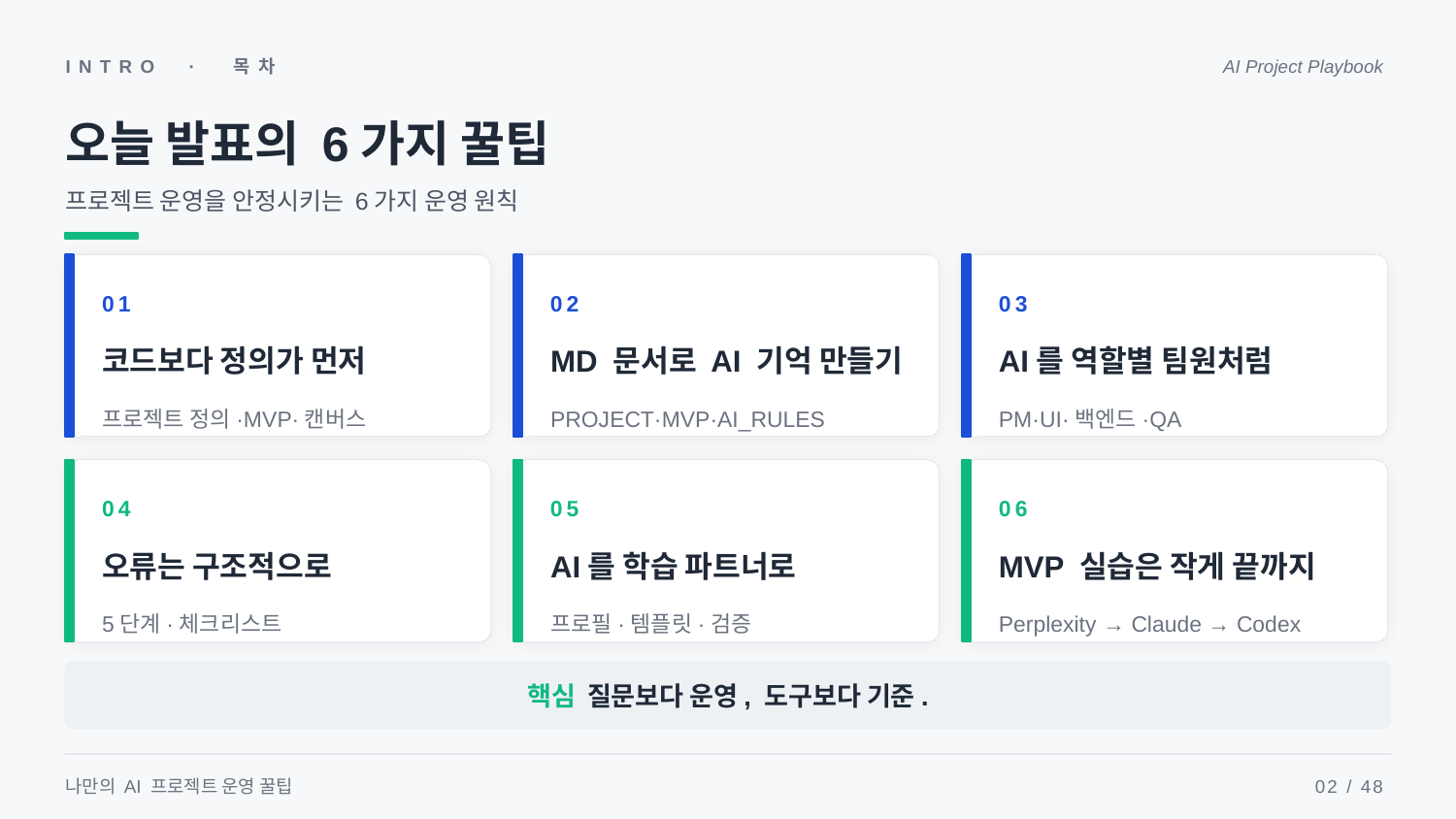

INTRO  ·  목차
AI Project Playbook
오늘 발표의 6가지 꿀팁
프로젝트 운영을 안정시키는 6가지 운영 원칙

01
02
03
코드보다 정의가 먼저
MD 문서로 AI 기억 만들기
AI를 역할별 팀원처럼
프로젝트 정의·MVP·캔버스
PM·UI·백엔드·QA
PROJECT·MVP·AI_RULES

04
05
06
오류는 구조적으로
AI를 학습 파트너로
MVP 실습은 작게 끝까지
5단계·체크리스트
프로필·템플릿·검증
Perplexity → Claude → Codex

핵심  질문보다 운영, 도구보다 기준.

나만의 AI 프로젝트 운영 꿀팁
02 / 48